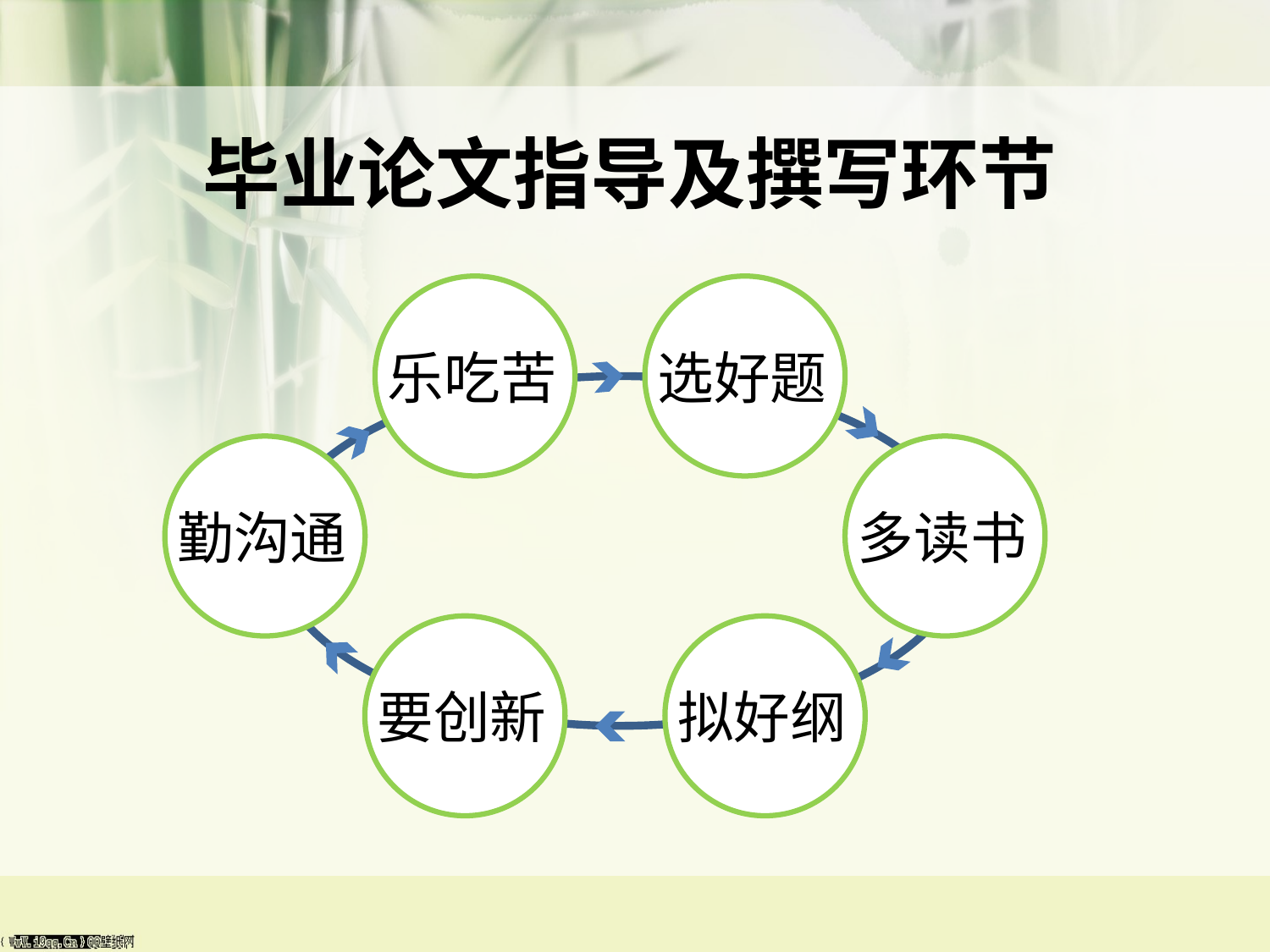

# 毕业论文指导及撰写环节

乐吃苦

选好题

勤沟通

多读书

要创新

拟好纲